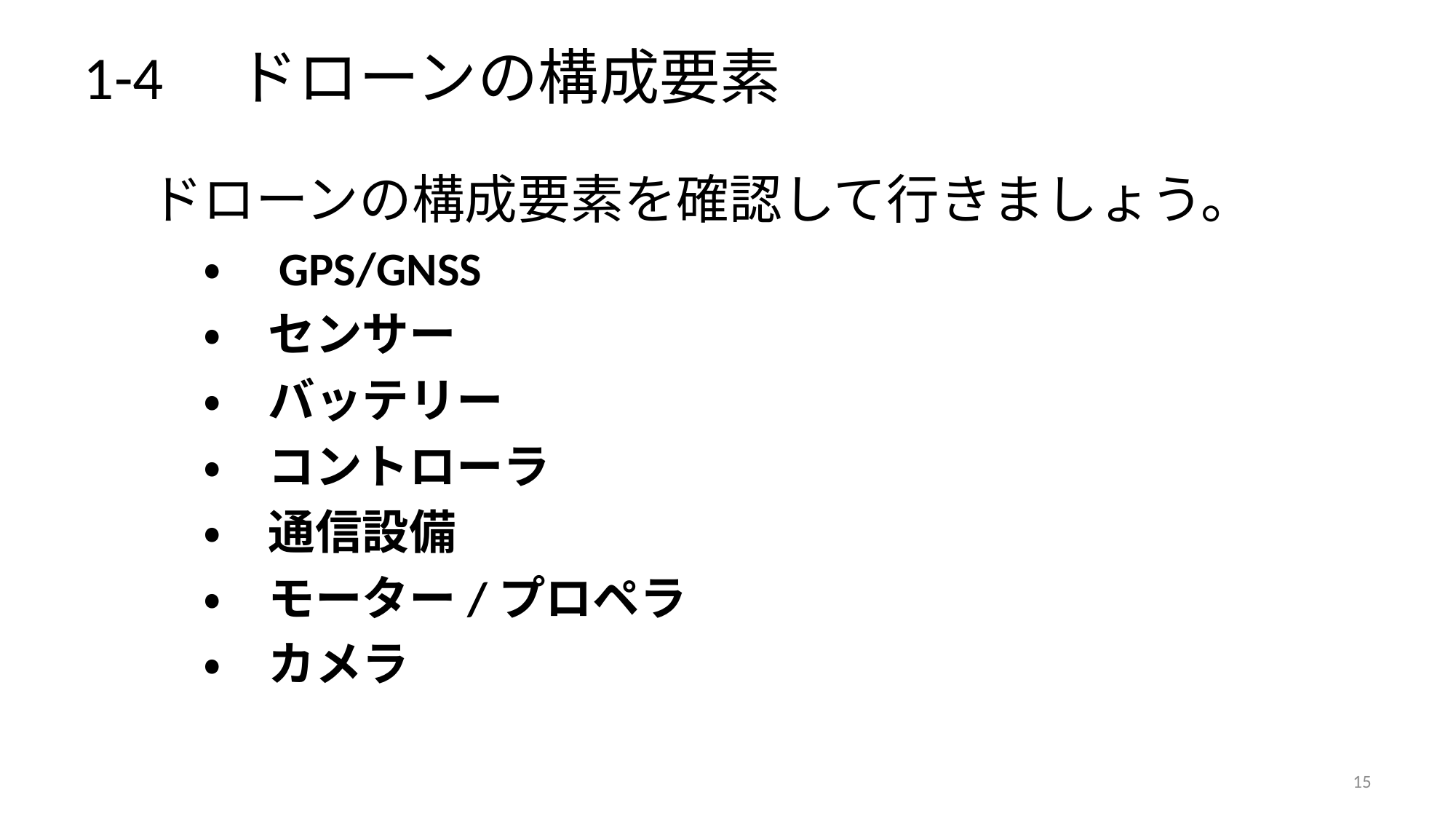

# 1-4　ドローンの構成要素
ドローンの構成要素を確認して行きましょう。
・　GPS/GNSS
・　センサー
・　バッテリー
・　コントローラ
・　通信設備
・　モーター/プロペラ
・　カメラ

15